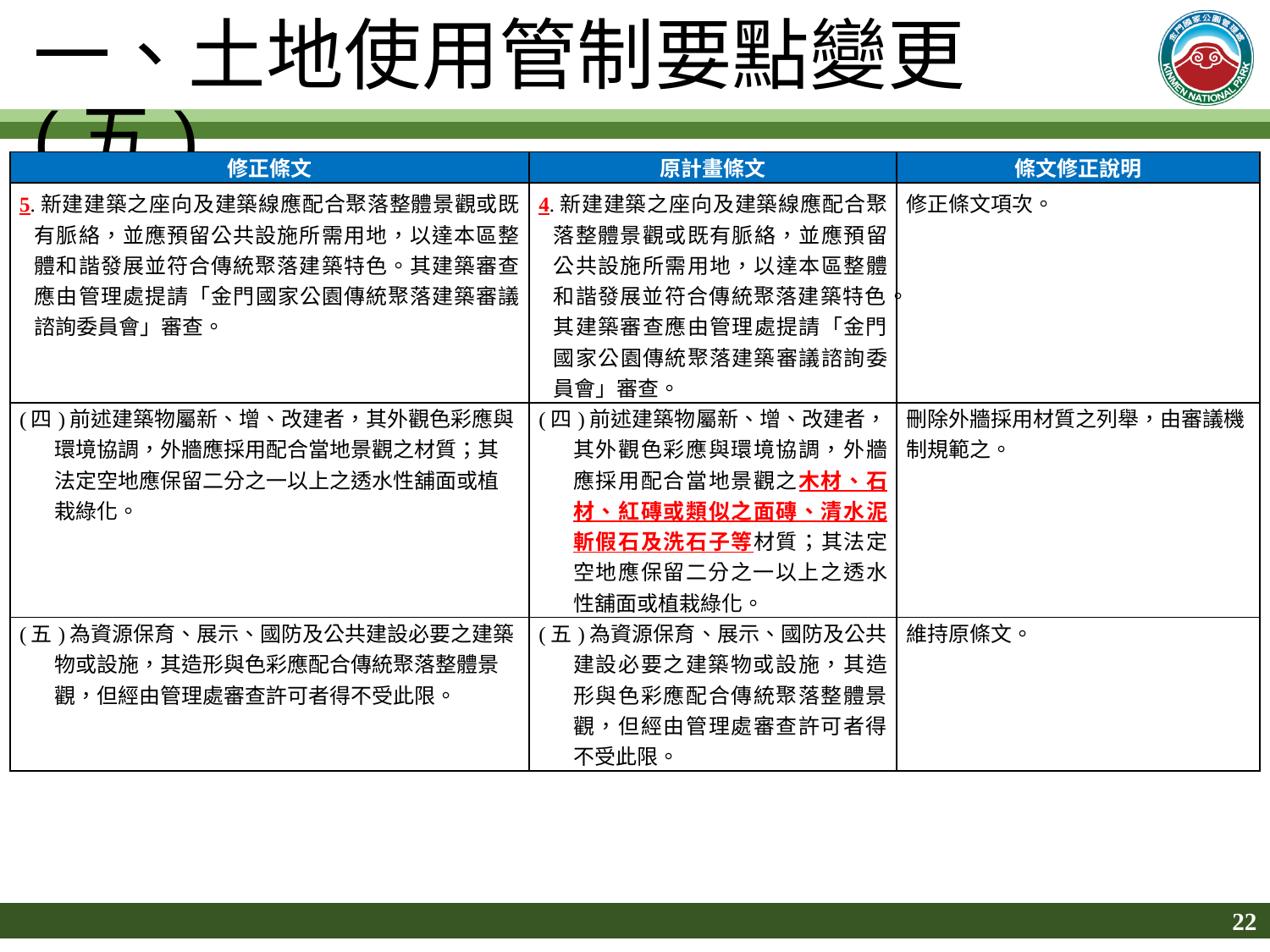

一、土地使用管制要點變更(五)
| 修正條文 | 原計畫條文 | 條文修正說明 |
| --- | --- | --- |
| 5.新建建築之座向及建築線應配合聚落整體景觀或既有脈絡，並應預留公共設施所需用地，以達本區整體和諧發展並符合傳統聚落建築特色。其建築審查應由管理處提請「金門國家公園傳統聚落建築審議諮詢委員會」審查。 | 4.新建建築之座向及建築線應配合聚落整體景觀或既有脈絡，並應預留公共設施所需用地，以達本區整體和諧發展並符合傳統聚落建築特色。其建築審查應由管理處提請「金門國家公園傳統聚落建築審議諮詢委員會」審查。 | 修正條文項次。 |
| (四)前述建築物屬新、增、改建者，其外觀色彩應與環境協調，外牆應採用配合當地景觀之材質；其法定空地應保留二分之一以上之透水性舖面或植栽綠化。 | (四)前述建築物屬新、增、改建者，其外觀色彩應與環境協調，外牆應採用配合當地景觀之木材、石材、紅磚或類似之面磚、清水泥斬假石及洗石子等材質；其法定空地應保留二分之一以上之透水性舖面或植栽綠化。 | 刪除外牆採用材質之列舉，由審議機制規範之。 |
| (五)為資源保育、展示、國防及公共建設必要之建築物或設施，其造形與色彩應配合傳統聚落整體景觀，但經由管理處審查許可者得不受此限。 | (五)為資源保育、展示、國防及公共建設必要之建築物或設施，其造形與色彩應配合傳統聚落整體景觀，但經由管理處審查許可者得不受此限。 | 維持原條文。 |
22